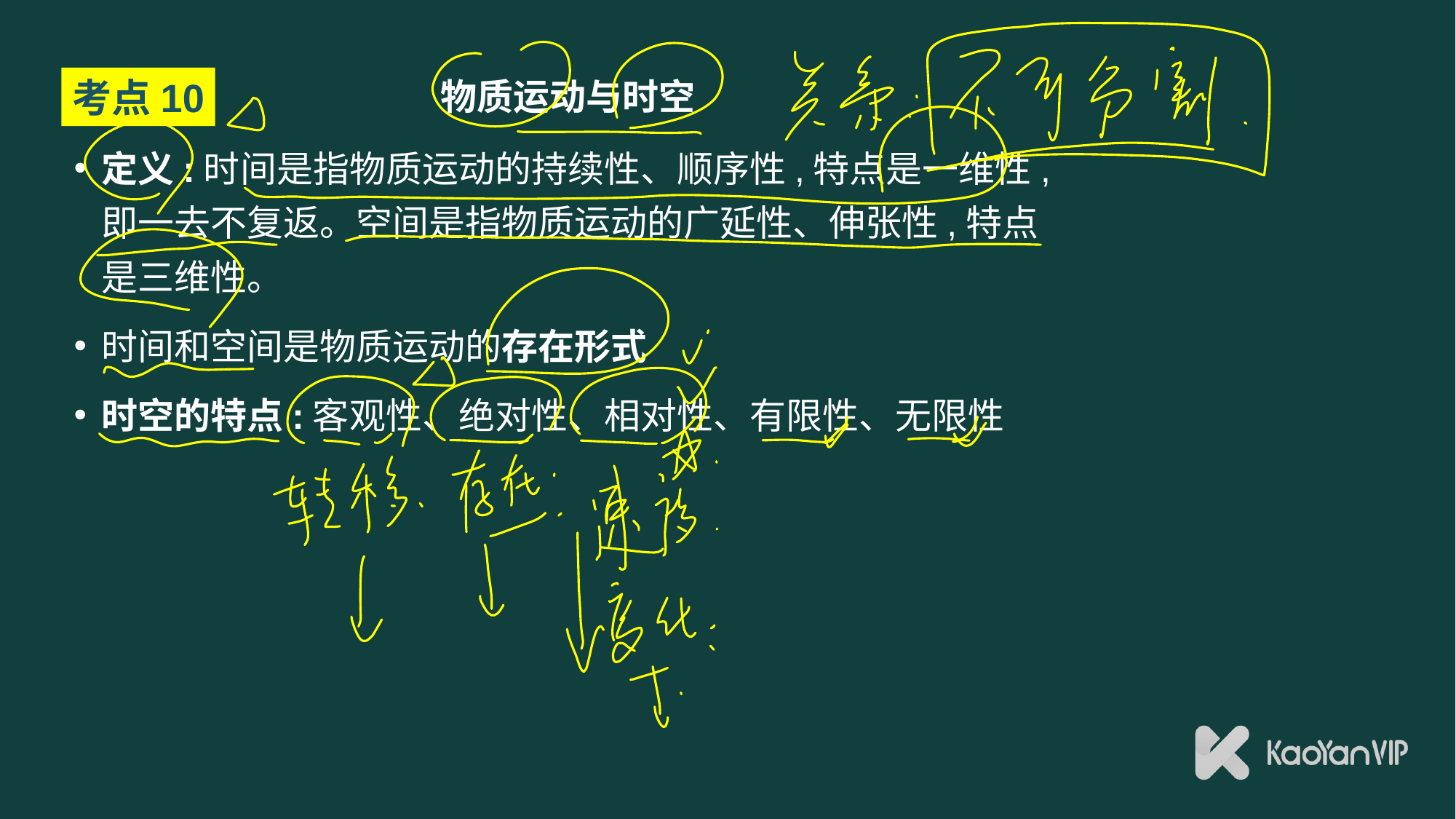

# 物质运动与时空
考点10
定义:时间是指物质运动的持续性、顺序性,特点是一维性, 即一去不复返。空间是指物质运动的广延性、伸张性,特点 是三维性。
时间和空间是物质运动的存在形式
时空的特点:客观性、绝对性、相对性、有限性、无限性